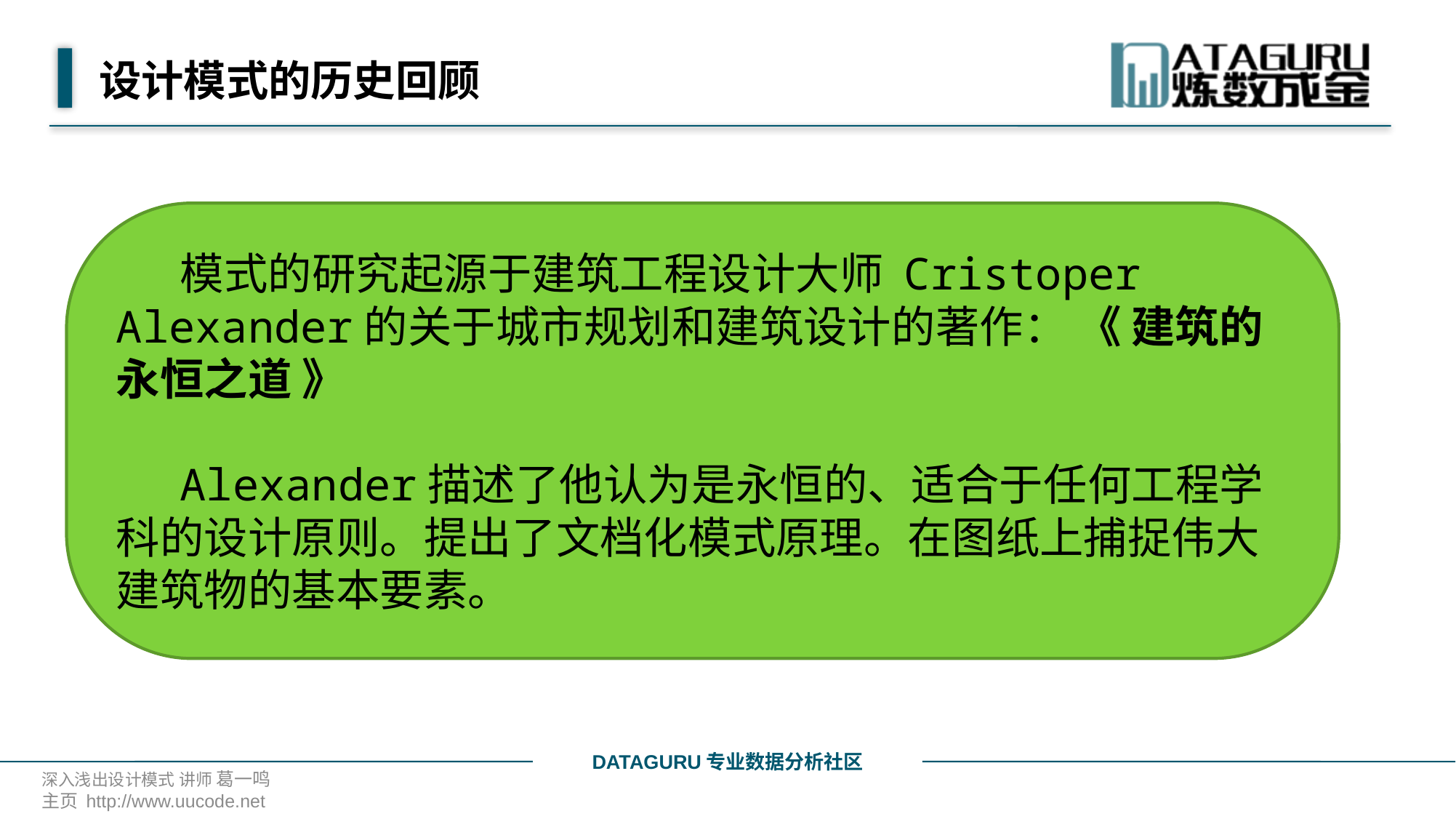

# 设计模式的历史回顾
模式的研究起源于建筑工程设计大师 Cristoper Alexander的关于城市规划和建筑设计的著作： 《 建筑的永恒之道 》

Alexander描述了他认为是永恒的、适合于任何工程学科的设计原则。提出了文档化模式原理。在图纸上捕捉伟大建筑物的基本要素。